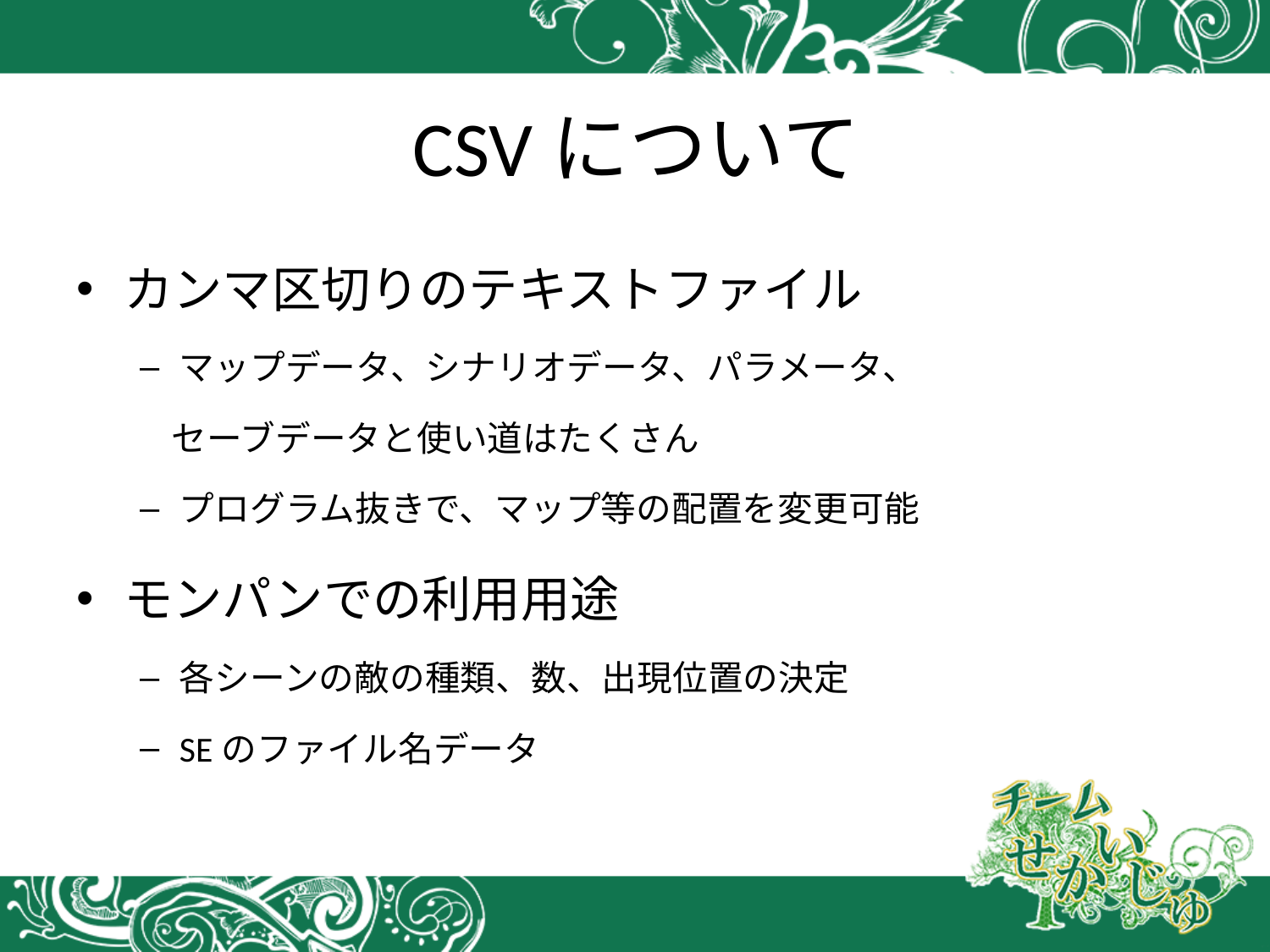

# CSVについて
カンマ区切りのテキストファイル
マップデータ、シナリオデータ、パラメータ、
   セーブデータと使い道はたくさん
プログラム抜きで、マップ等の配置を変更可能
モンパンでの利用用途
各シーンの敵の種類、数、出現位置の決定
SEのファイル名データ